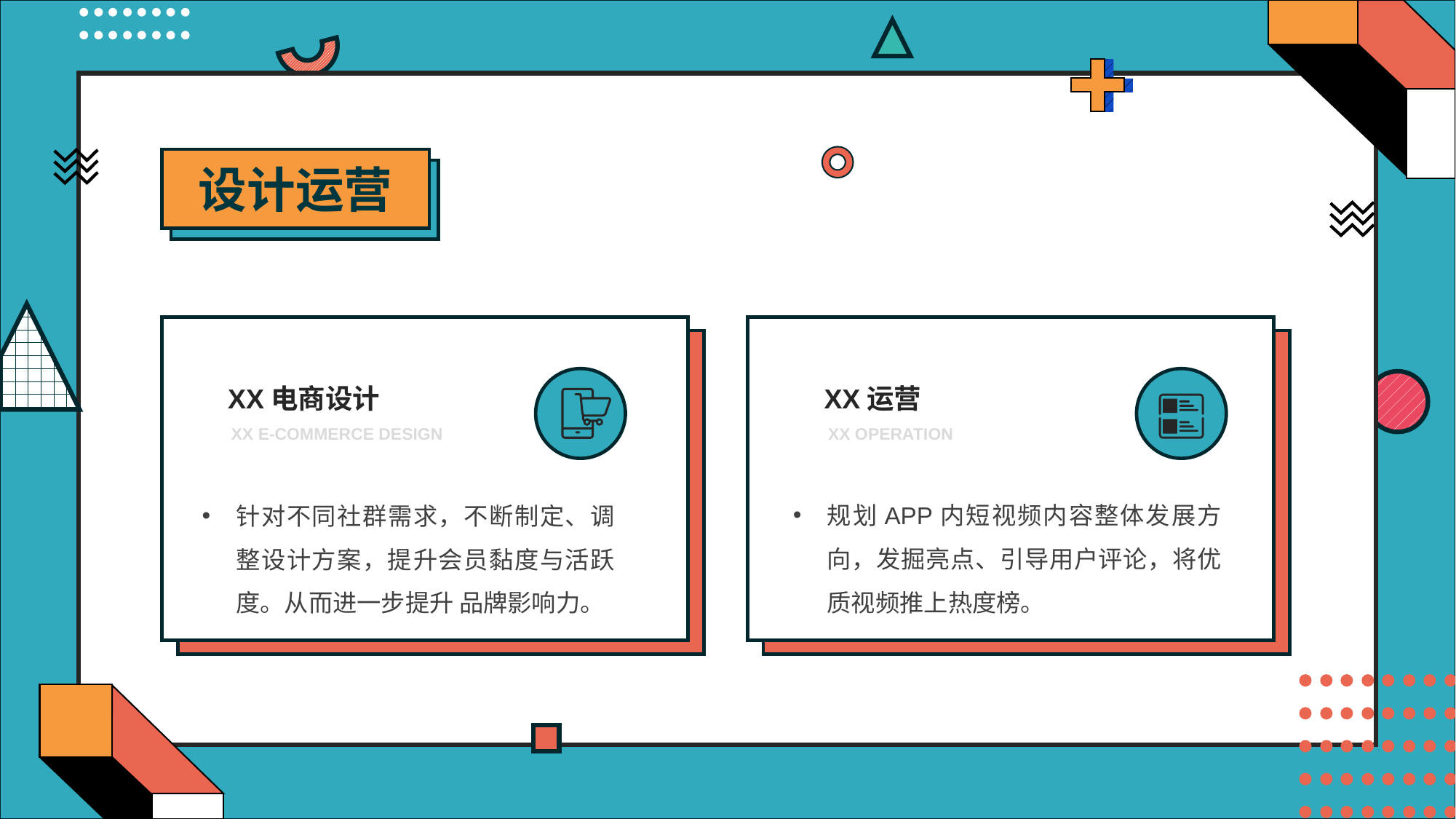

设计运营

XX电商设计
XX运营

XX E-COMMERCE DESIGN
XX OPERATION
规划APP内短视频内容整体发展方向，发掘亮点、引导用户评论，将优 质视频推上热度榜。
针对不同社群需求，不断制定、调整设计方案，提升会员黏度与活跃度。从而进一步提升 品牌影响力。